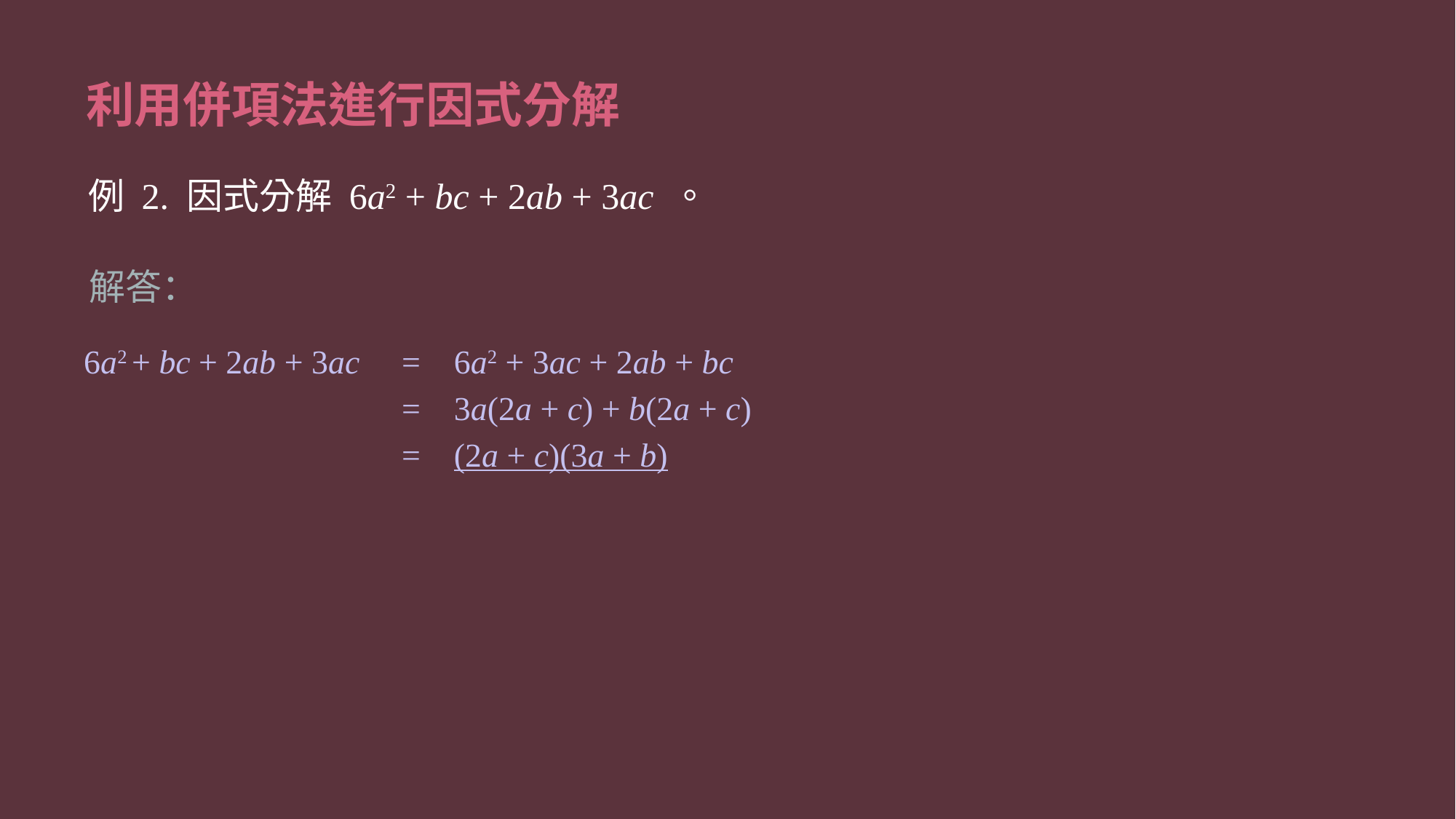

# 利用併項法進行因式分解
例 2. 因式分解 6a2 + bc + 2ab + 3ac 。
解答：
	 6a2 + bc + 2ab + 3ac 	=	6a2 + 3ac + 2ab + bc
		=	3a(2a + c) + b(2a + c)
		=	(2a + c)(3a + b)